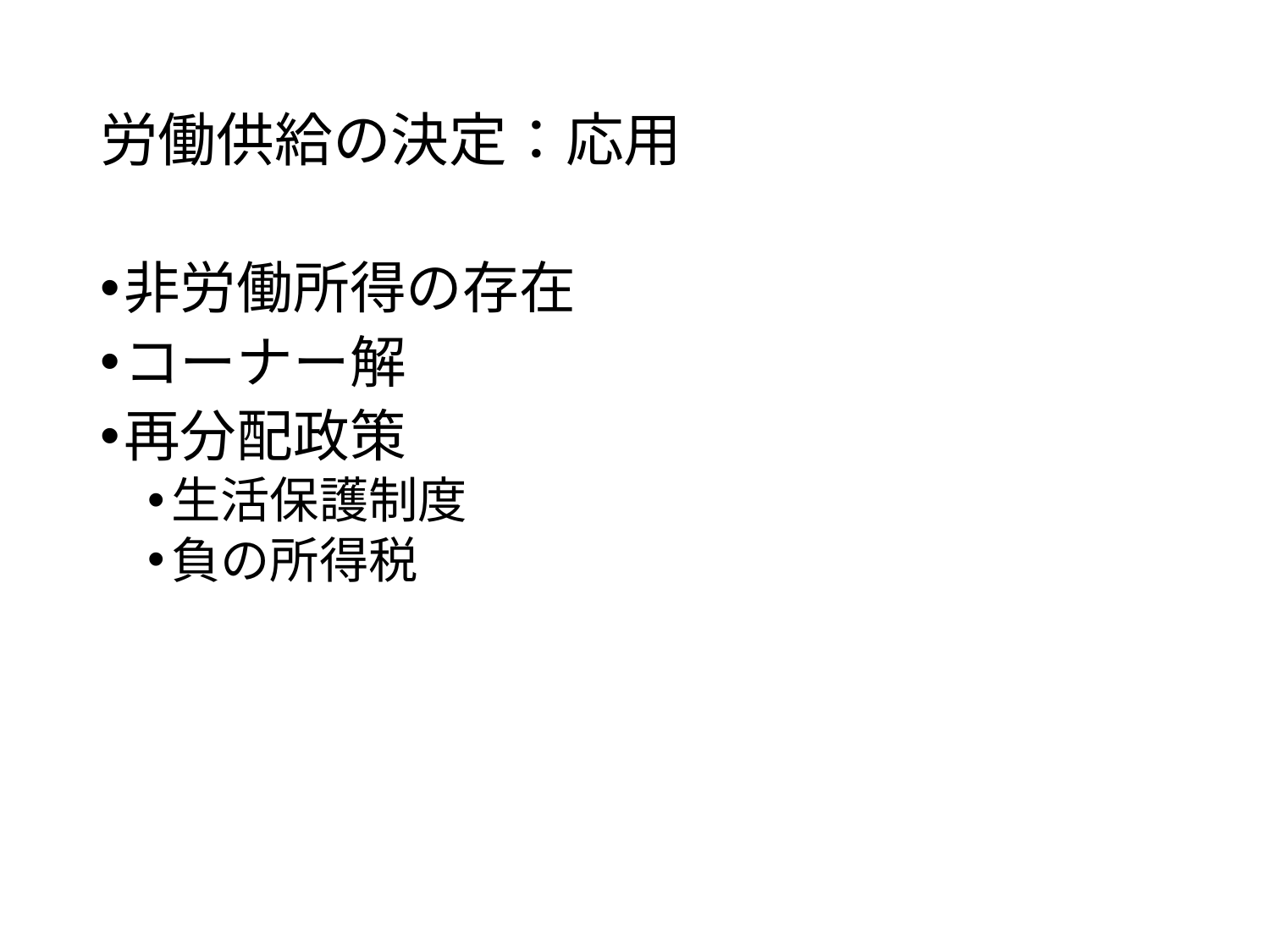

# 労働供給の決定：応用
非労働所得の存在
コーナー解
再分配政策
生活保護制度
負の所得税